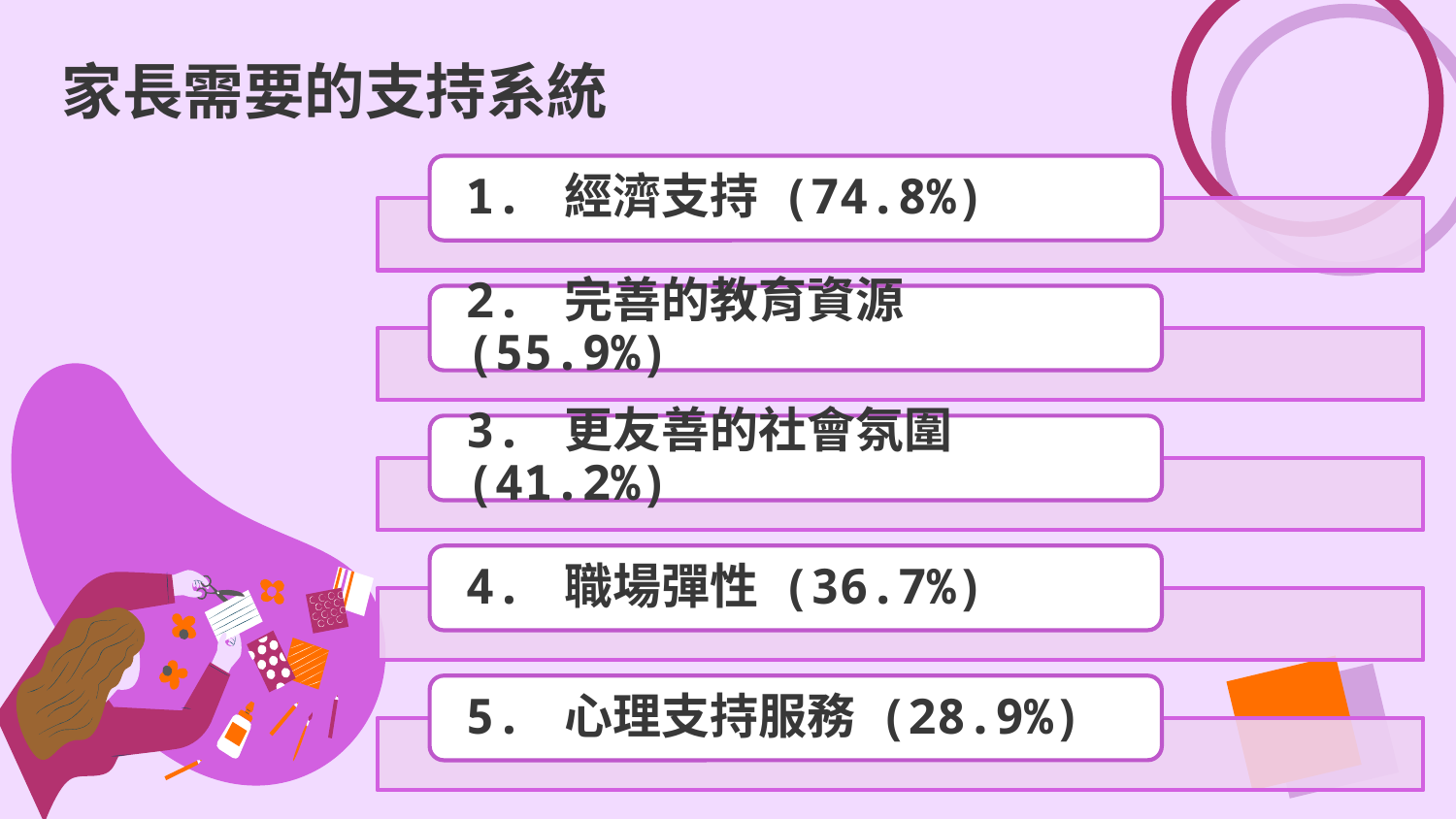

# 家長需要的支持系統
1. 經濟支持 (74.8%)
2. 完善的教育資源 (55.9%)
3. 更友善的社會氛圍 (41.2%)
4. 職場彈性 (36.7%)
5. 心理支持服務 (28.9%)